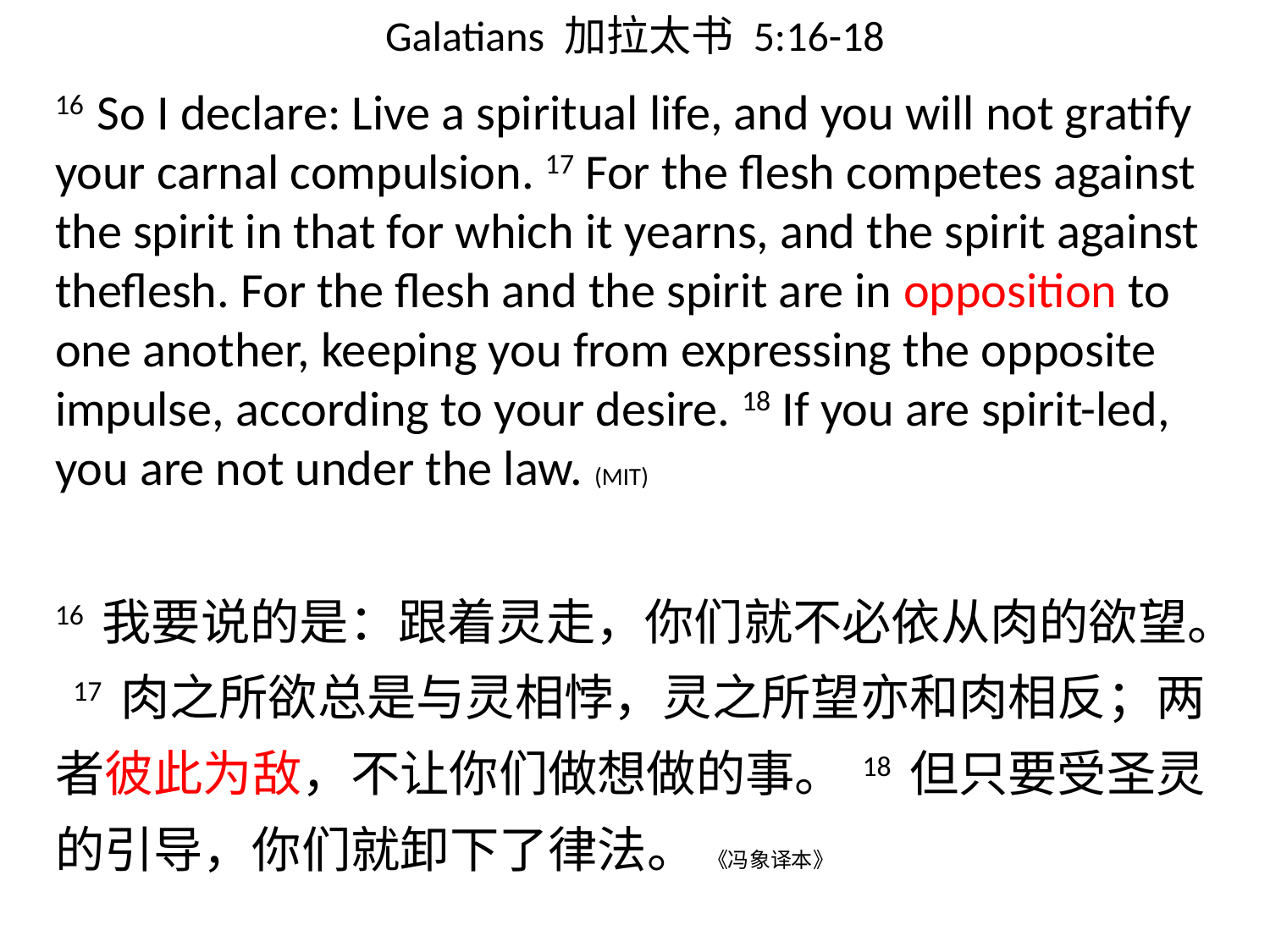

# Galatians 加拉太书 5:16-18
16  So I declare: Live a spiritual life, and you will not gratify your carnal compulsion. 17 For the flesh competes against the spirit in that for which it yearns, and the spirit against theflesh. For the flesh and the spirit are in opposition to one another, keeping you from expressing the opposite impulse, according to your desire. 18 If you are spirit-led, you are not under the law. (MIT)

16 我要说的是：跟着灵走，你们就不必依从肉的欲望。 17 肉之所欲总是与灵相悖，灵之所望亦和肉相反；两者彼此为敌，不让你们做想做的事。 18 但只要受圣灵的引导，你们就卸下了律法。 《冯象译本》